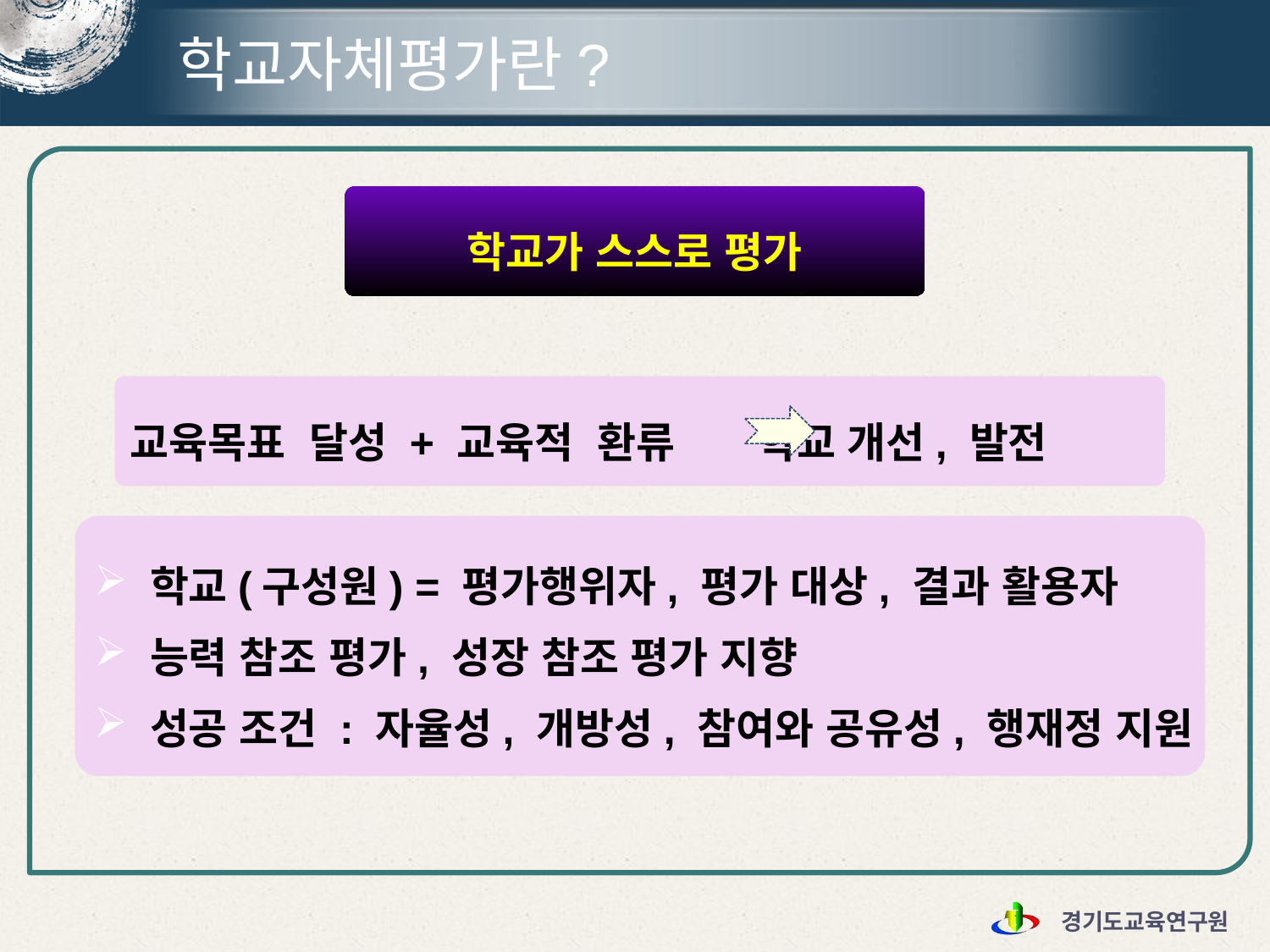

# 학교자체평가란?

학교가 스스로 평가

교육목표  달성 + 교육적  환류       학교 개선, 발전

 학교(구성원) = 평가행위자, 평가 대상, 결과 활용자
 능력 참조 평가, 성장 참조 평가 지향
 성공 조건 : 자율성, 개방성, 참여와 공유성, 행재정 지원